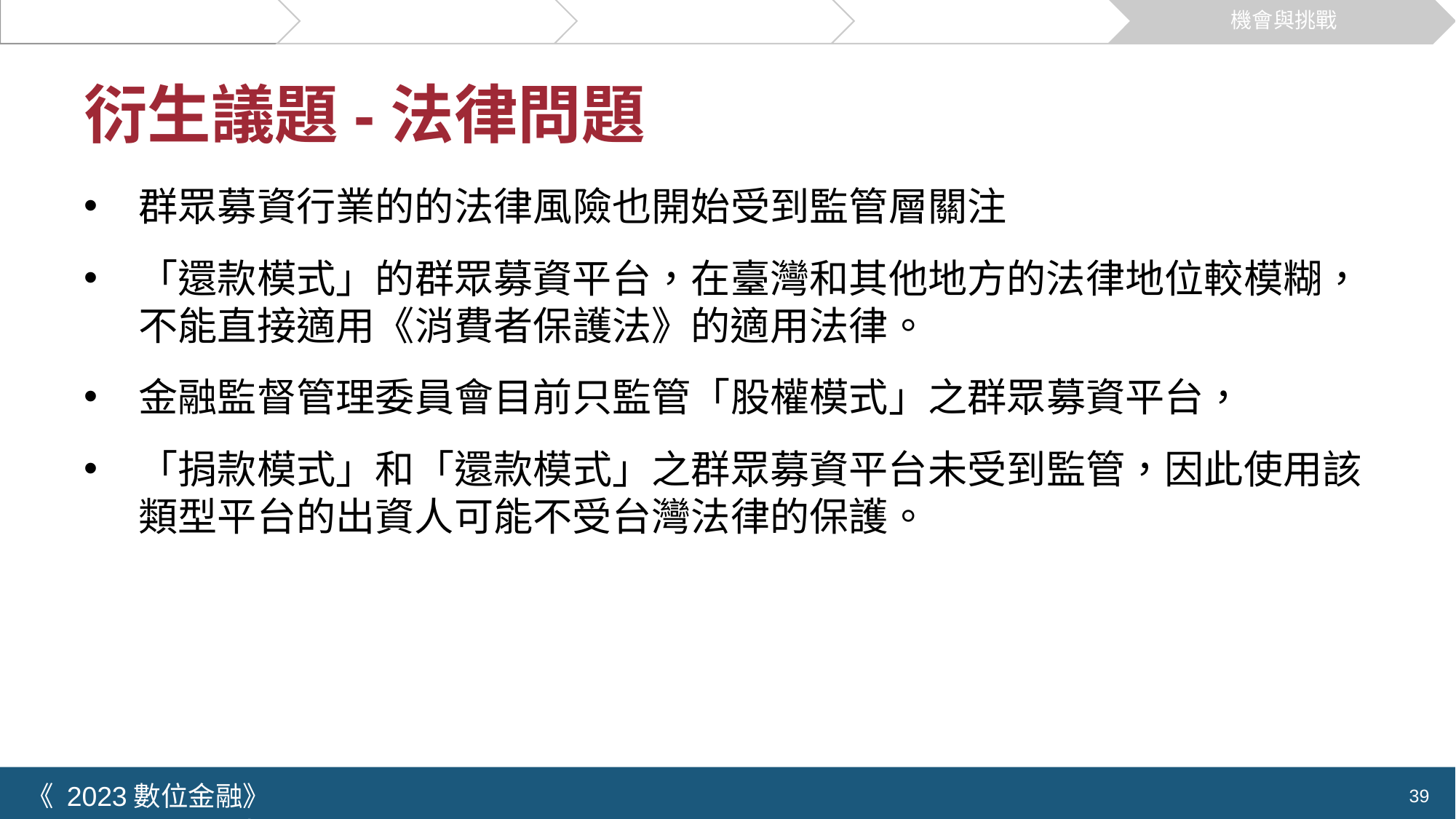

關於募資

群眾募資流程

創新模式

市場與案例

機會與挑戰
# 衍生議題-法律問題
群眾募資行業的的法律風險也開始受到監管層關注
「還款模式」的群眾募資平台，在臺灣和其他地方的法律地位較模糊，不能直接適用《消費者保護法》的適用法律。
金融監督管理委員會目前只監管「股權模式」之群眾募資平台，
「捐款模式」和「還款模式」之群眾募資平台未受到監管，因此使用該類型平台的出資人可能不受台灣法律的保護。
《 2023數位金融》                                                                                                                                             	NYCU.IIM.IEBI Lab
39